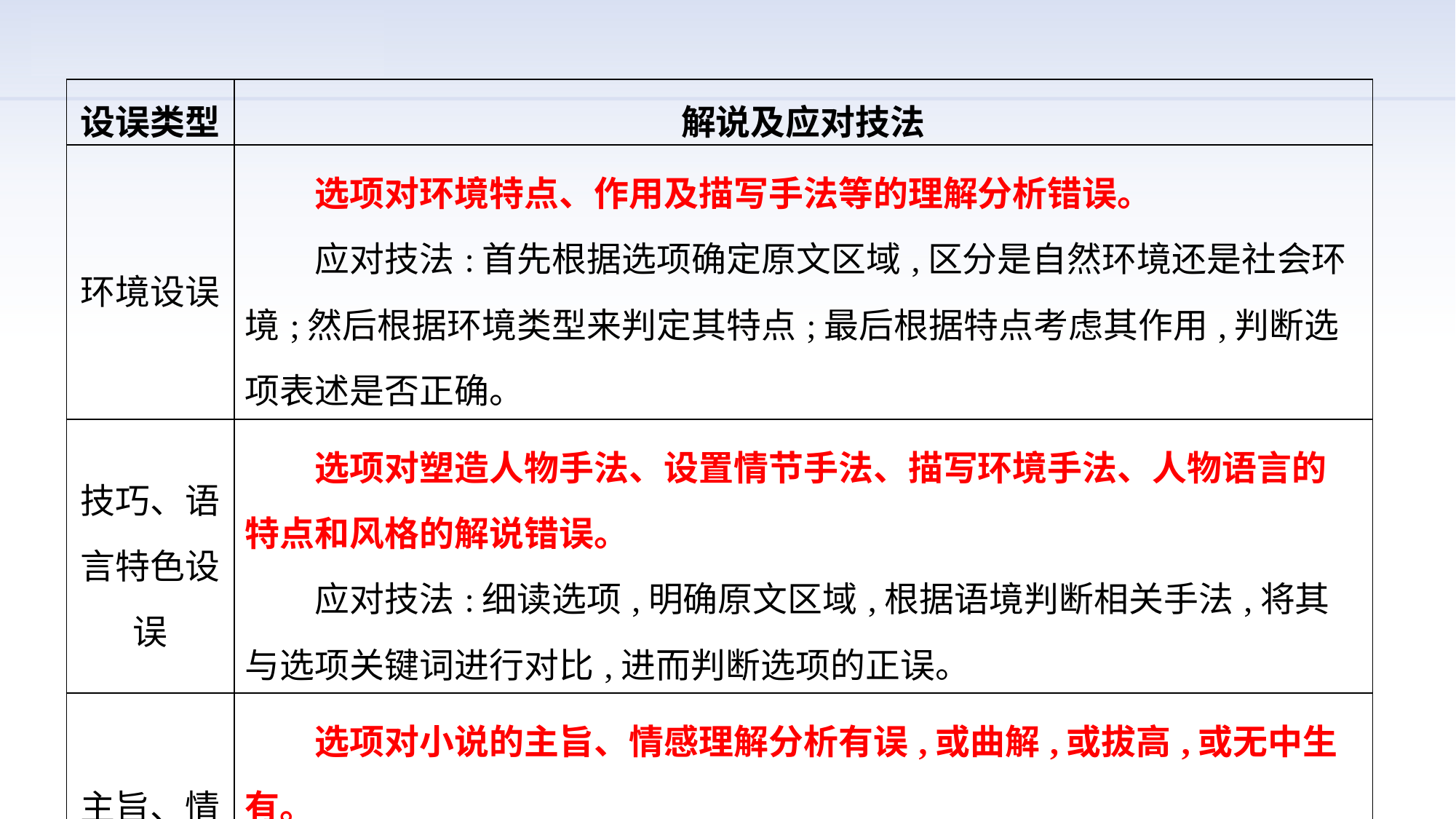

| 设误类型 | 解说及应对技法 |
| --- | --- |
| 环境设误 | 选项对环境特点、作用及描写手法等的理解分析错误。 　　应对技法:首先根据选项确定原文区域,区分是自然环境还是社会环境;然后根据环境类型来判定其特点;最后根据特点考虑其作用,判断选项表述是否正确。 |
| 技巧、语言特色设误 | 选项对塑造人物手法、设置情节手法、描写环境手法、人物语言的特点和风格的解说错误。 　　应对技法:细读选项,明确原文区域,根据语境判断相关手法,将其与选项关键词进行对比,进而判断选项的正误。 |
| 主旨、情感设误 | 选项对小说的主旨、情感理解分析有误,或曲解,或拔高,或无中生有。 　　应对技法:快速阅读文本,把握小说主旨,将其与选项中表现主旨或情感的关键词进行比对,进而判断选项的正误。 |